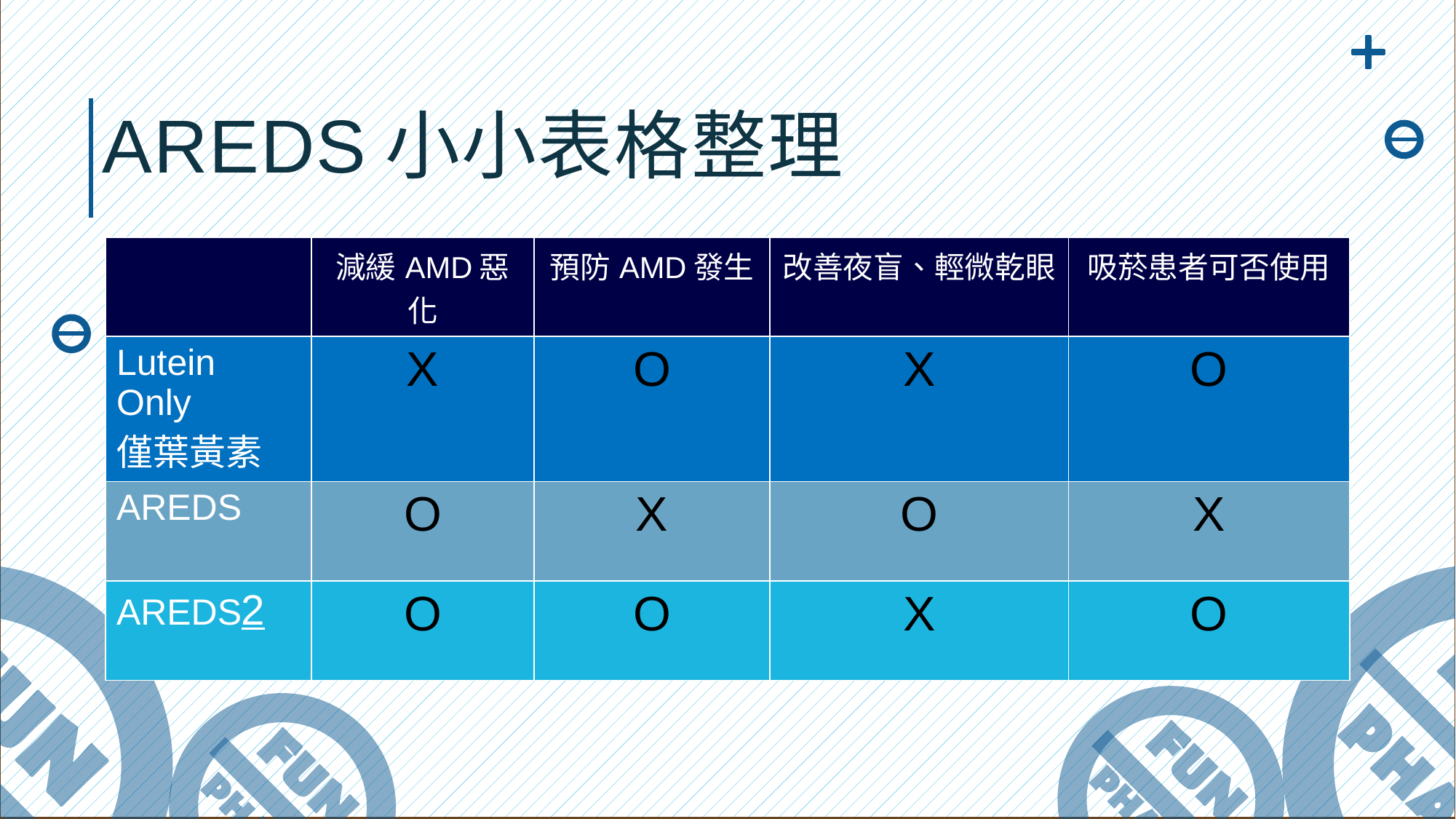

AREDS小小表格整理

|  | 減緩AMD惡化 | 預防AMD發生 | 改善夜盲、輕微乾眼 | 吸菸患者可否使用 |
| --- | --- | --- | --- | --- |
| Lutein Only 僅葉黃素 | X | O | X | O |
| AREDS | O | X | O | X |
| AREDS2 | O | O | X | O |